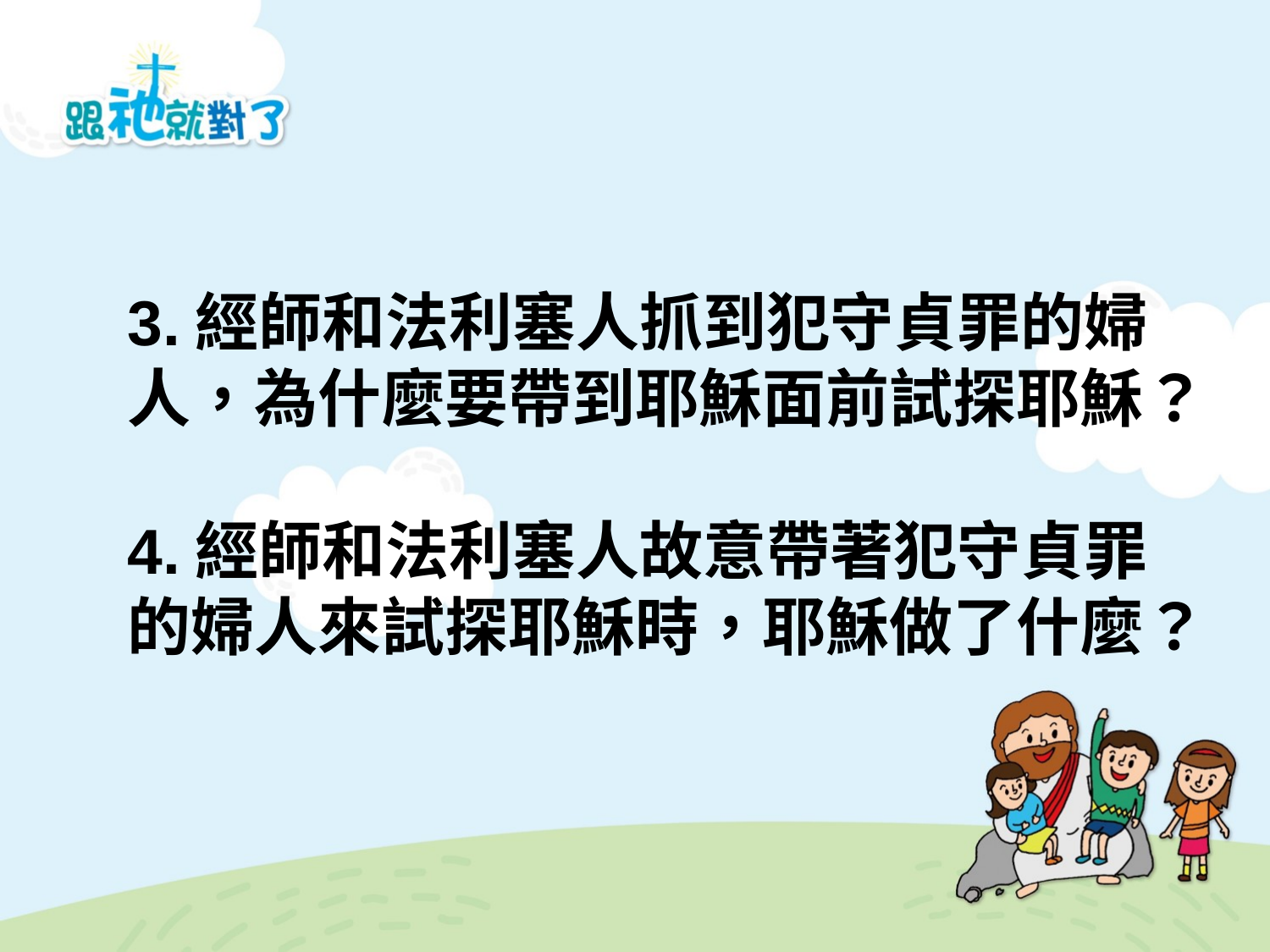

3.經師和法利塞人抓到犯守貞罪的婦人，為什麼要帶到耶穌面前試探耶穌？

4.經師和法利塞人故意帶著犯守貞罪的婦人來試探耶穌時，耶穌做了什麼？